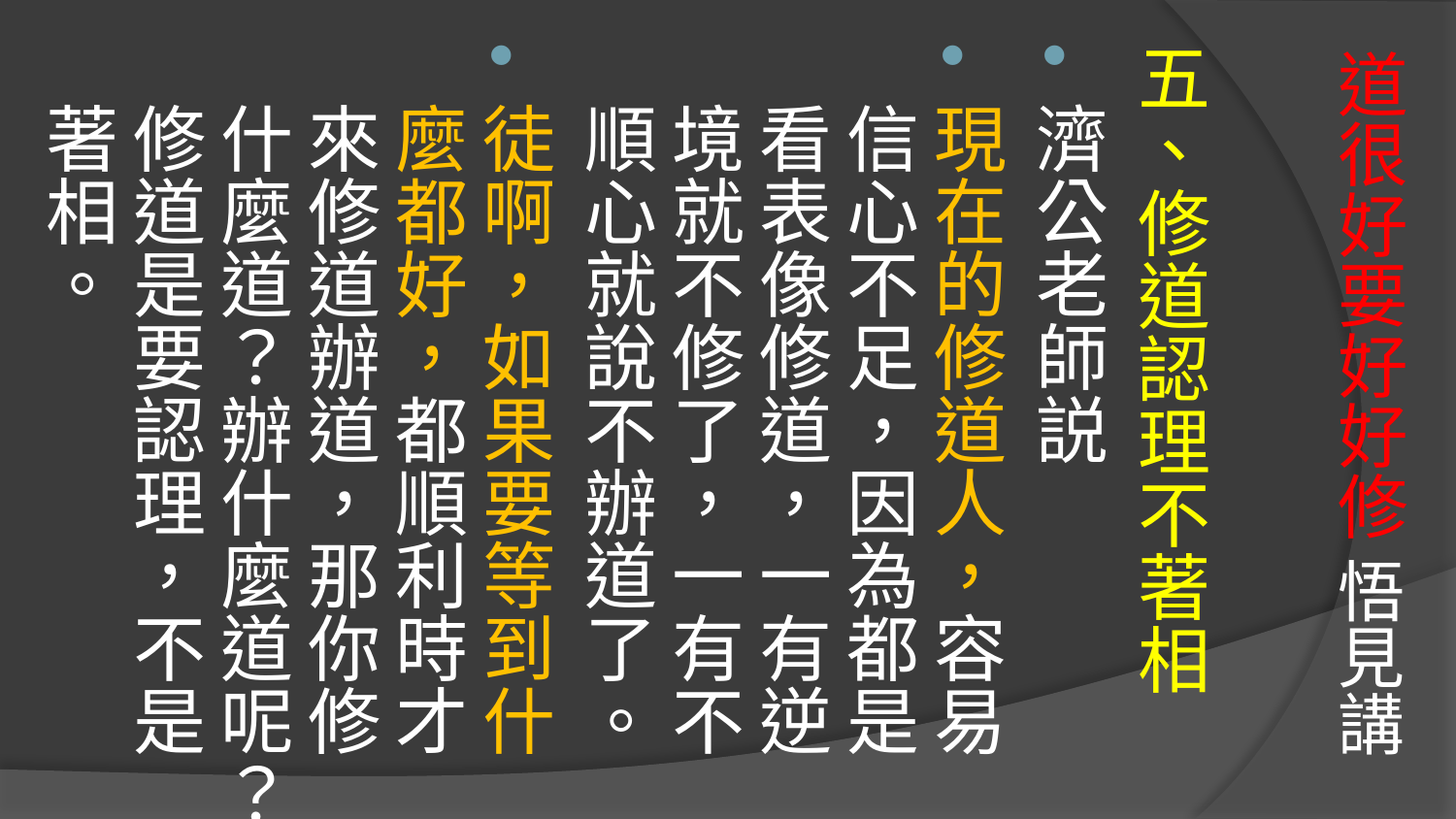

# 道很好要好好修 悟見講
五、修道認理不著相
濟公老師説
現在的修道人，容易信心不足，因為都是看表像修道，一有逆境就不修了，一有不順心就說不辦道了。
徒啊，如果要等到什麼都好，都順利時才來修道辦道，那你修什麼道？辦什麼道呢？修道是要認理，不是著相。